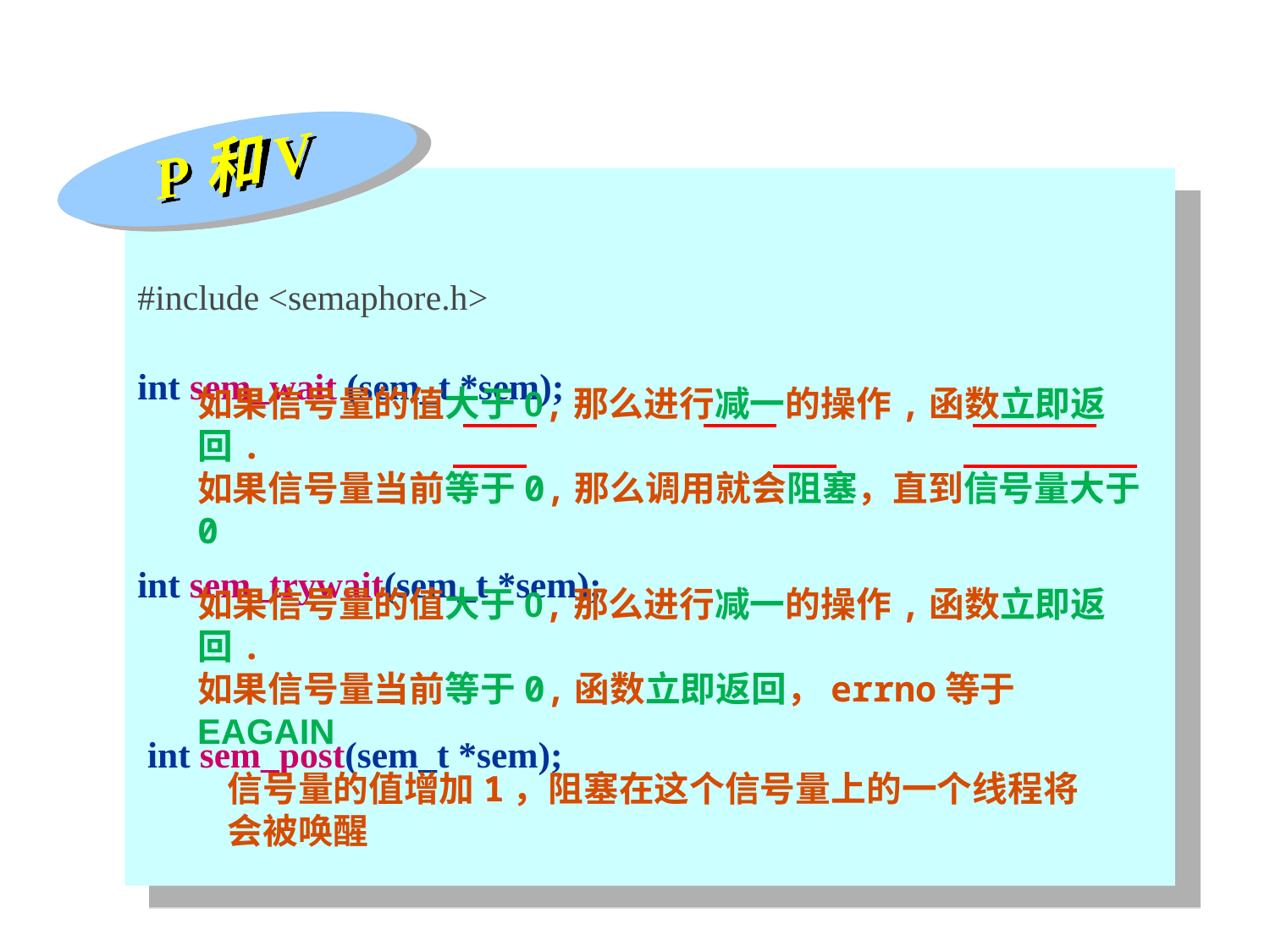

P和V

#include <semaphore.h>
int sem_wait (sem_t *sem);
如果信号量的值大于0,那么进行减一的操作,函数立即返回.
如果信号量当前等于0,那么调用就会阻塞，直到信号量大于0
int sem_trywait(sem_t *sem);
如果信号量的值大于0,那么进行减一的操作,函数立即返回.
如果信号量当前等于0,函数立即返回，errno等于EAGAIN
int sem_post(sem_t *sem);
信号量的值增加1，阻塞在这个信号量上的一个线程将会被唤醒